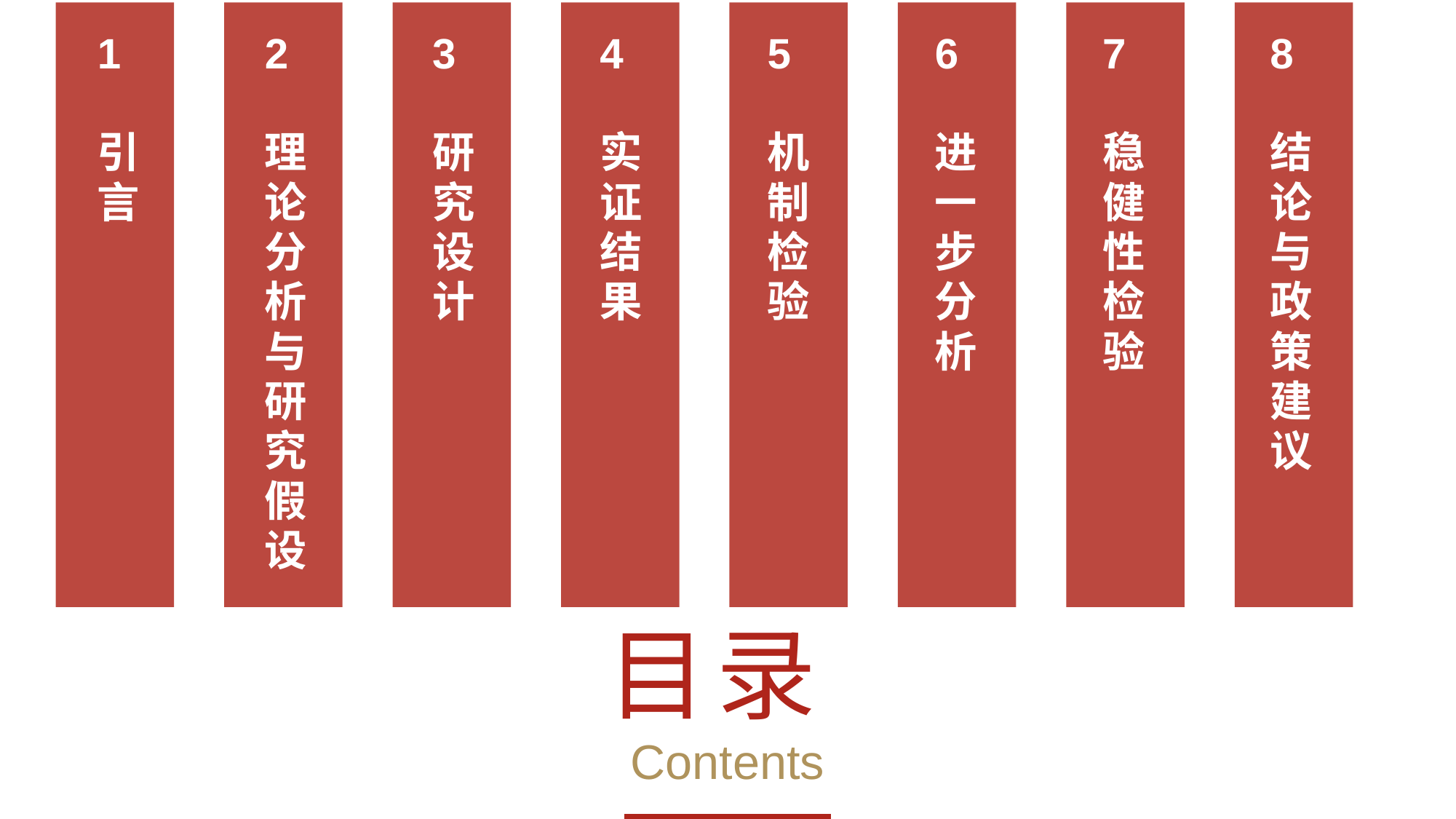

1

引言
2

理论分析与研究假设
3

研究设计
4

实证结果
5

机制检验
6

进一步分析
7

稳健性检验
8

结论与政策建议
目录
Contents